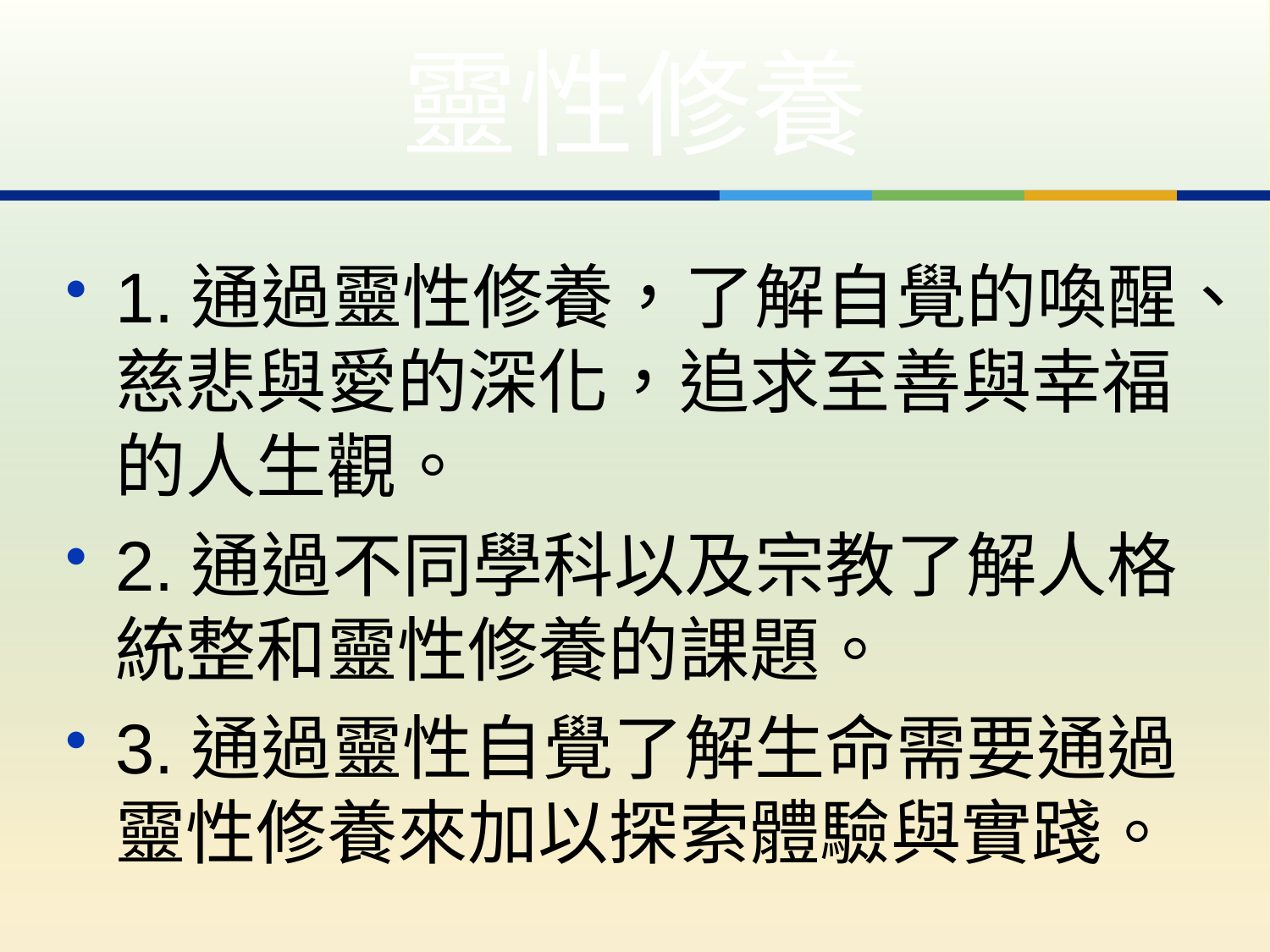

# 靈性修養
1.通過靈性修養，了解自覺的喚醒、慈悲與愛的深化，追求至善與幸福的人生觀。
2.通過不同學科以及宗教了解人格統整和靈性修養的課題。
3.通過靈性自覺了解生命需要通過靈性修養來加以探索體驗與實踐。